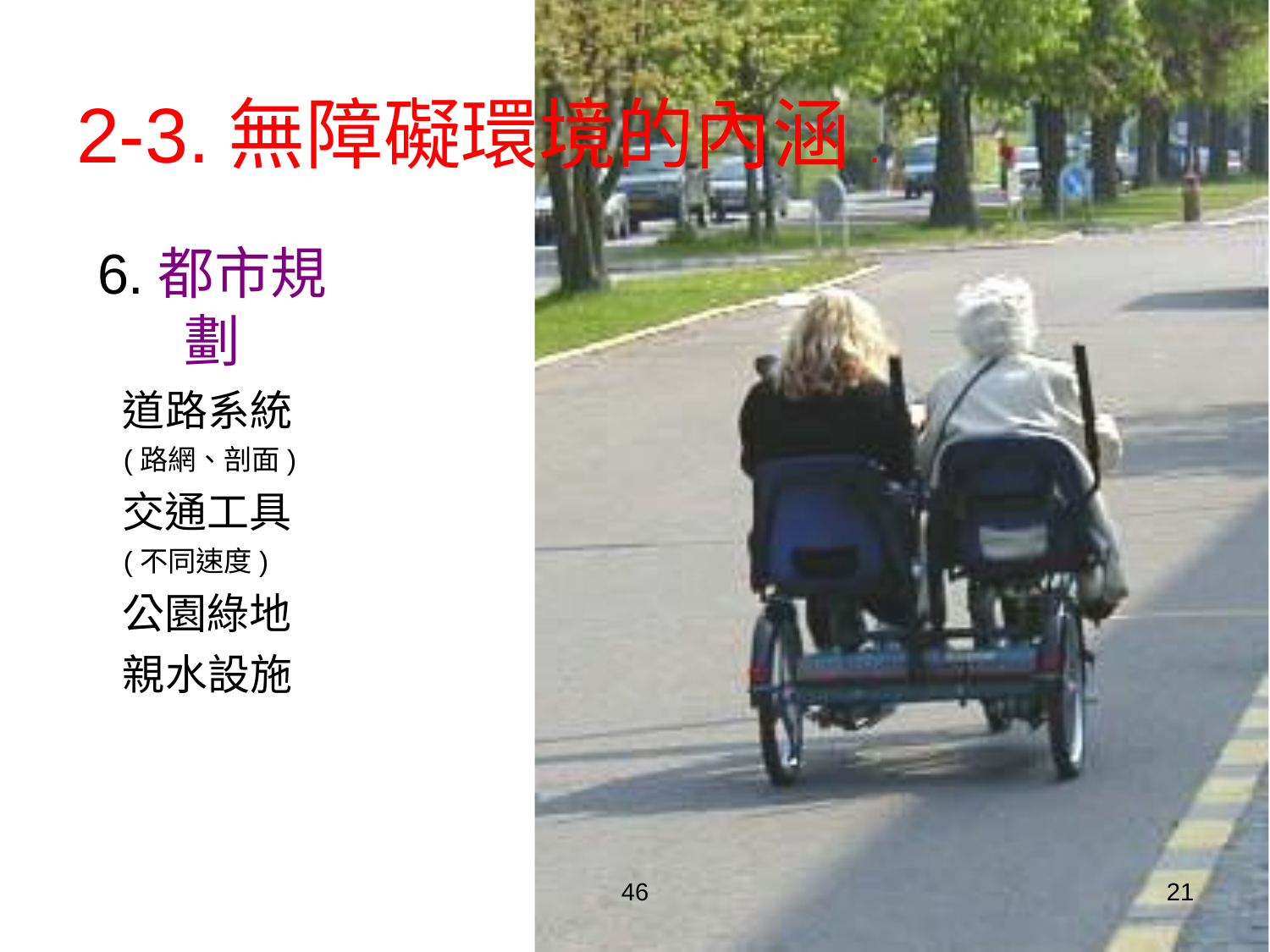

# 2-3.無障礙環境的內涵.
6.都市規劃
道路系統
(路網、剖面)
交通工具
(不同速度)
公園綠地
親水設施
46
21